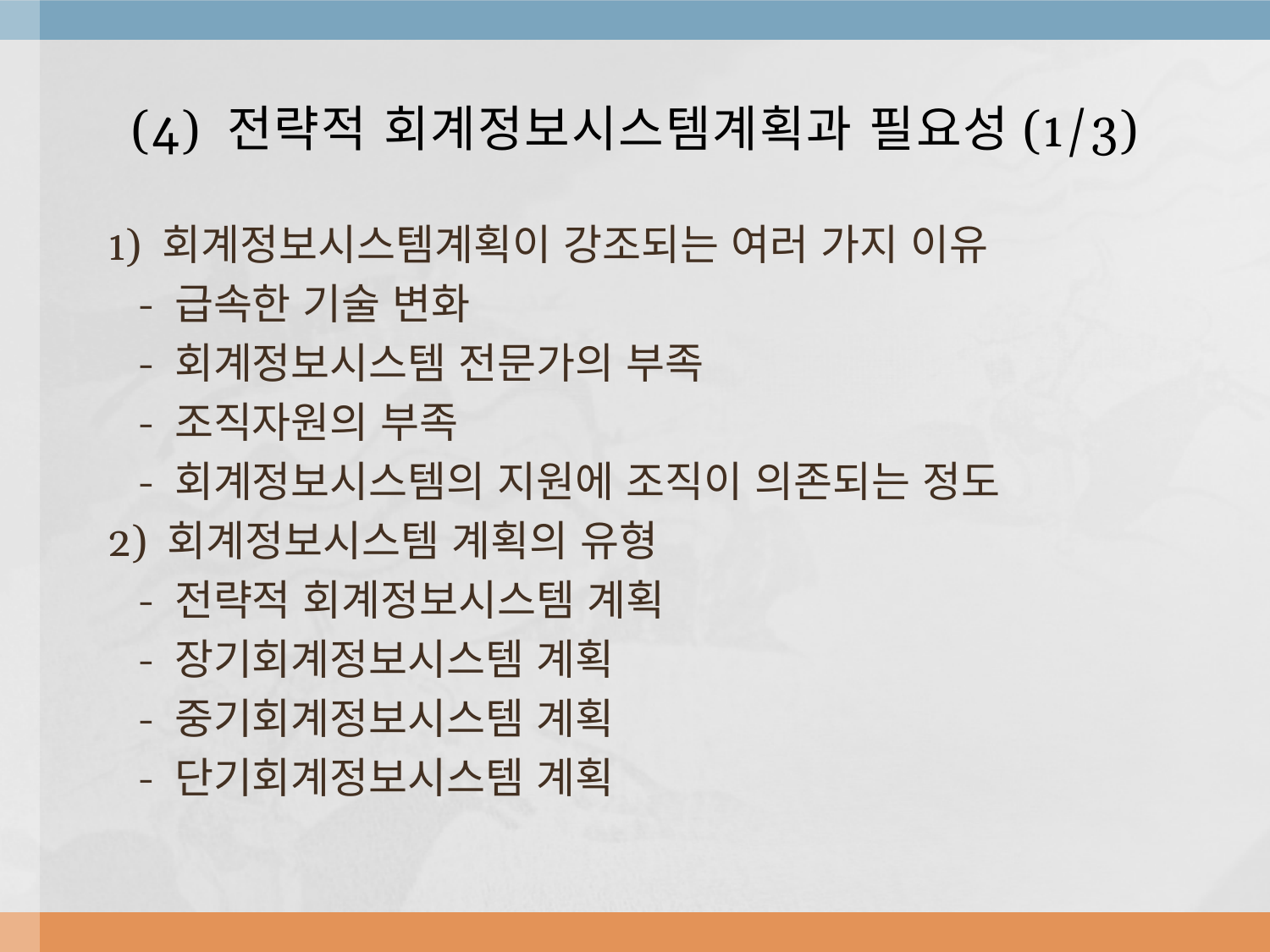

# (4) 전략적 회계정보시스템계획과 필요성(1/3)
1) 회계정보시스템계획이 강조되는 여러 가지 이유
   - 급속한 기술 변화
   - 회계정보시스템 전문가의 부족
   - 조직자원의 부족
   - 회계정보시스템의 지원에 조직이 의존되는 정도
2) 회계정보시스템 계획의 유형
   - 전략적 회계정보시스템 계획
   - 장기회계정보시스템 계획
   - 중기회계정보시스템 계획
   - 단기회계정보시스템 계획